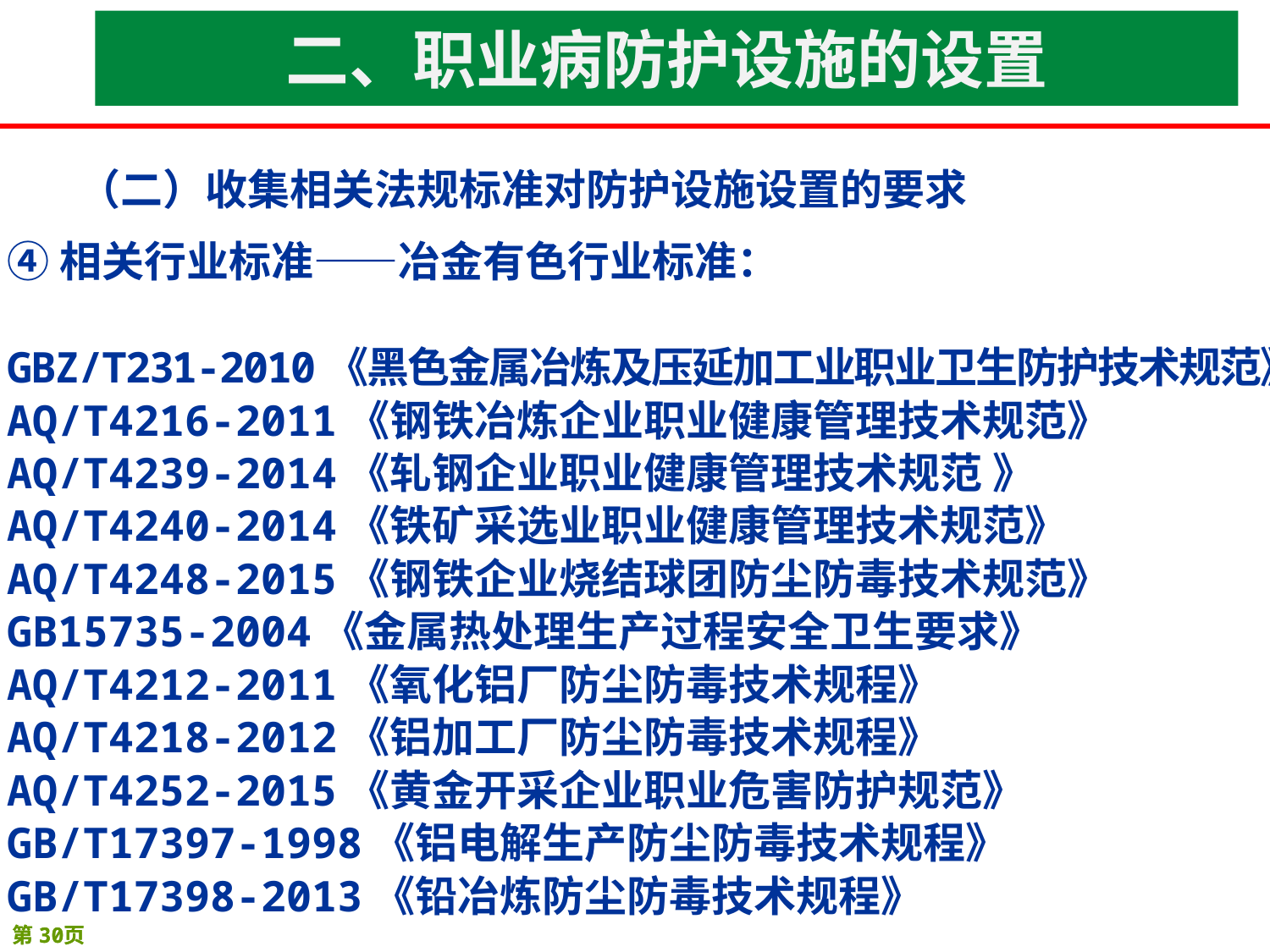

二、职业病防护设施的设置

（二）收集相关法规标准对防护设施设置的要求
④相关行业标准——冶金有色行业标准：

GBZ/T231-2010《黑色金属冶炼及压延加工业职业卫生防护技术规范》
AQ/T4216-2011《钢铁冶炼企业职业健康管理技术规范》
AQ/T4239-2014《轧钢企业职业健康管理技术规范 》
AQ/T4240-2014《铁矿采选业职业健康管理技术规范》
AQ/T4248-2015《钢铁企业烧结球团防尘防毒技术规范》
GB15735-2004《金属热处理生产过程安全卫生要求》
AQ/T4212-2011《氧化铝厂防尘防毒技术规程》
AQ/T4218-2012《铝加工厂防尘防毒技术规程》
AQ/T4252-2015《黄金开采企业职业危害防护规范》
GB/T17397-1998《铝电解生产防尘防毒技术规程》
GB/T17398-2013《铅冶炼防尘防毒技术规程》